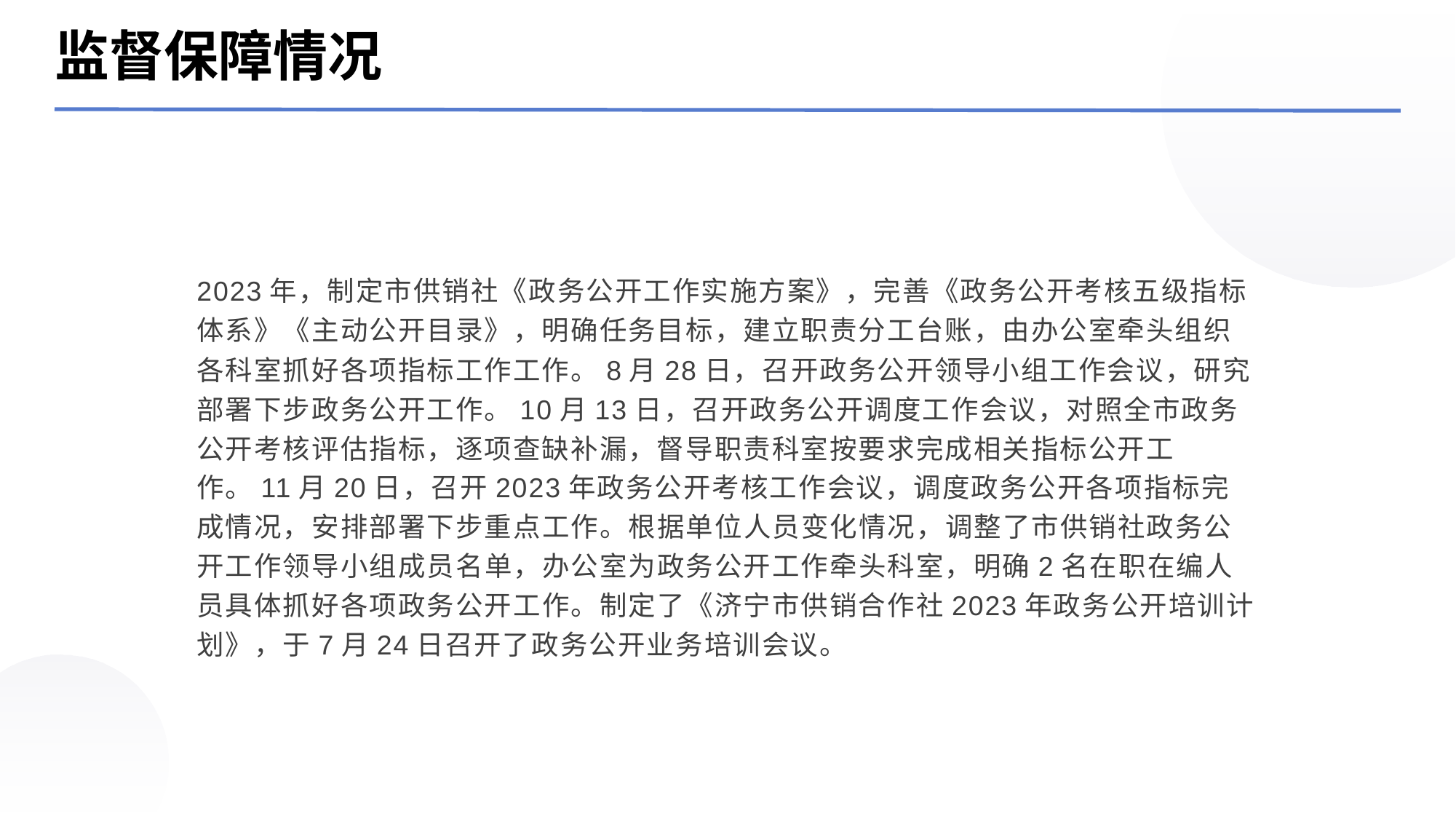

监督保障情况
2023年，制定市供销社《政务公开工作实施方案》，完善《政务公开考核五级指标体系》《主动公开目录》，明确任务目标，建立职责分工台账，由办公室牵头组织各科室抓好各项指标工作工作。8月28日，召开政务公开领导小组工作会议，研究部署下步政务公开工作。10月13日，召开政务公开调度工作会议，对照全市政务公开考核评估指标，逐项查缺补漏，督导职责科室按要求完成相关指标公开工作。11月20日，召开2023年政务公开考核工作会议，调度政务公开各项指标完成情况，安排部署下步重点工作。根据单位人员变化情况，调整了市供销社政务公开工作领导小组成员名单，办公室为政务公开工作牵头科室，明确2名在职在编人员具体抓好各项政务公开工作。制定了《济宁市供销合作社2023年政务公开培训计划》，于7月24日召开了政务公开业务培训会议。